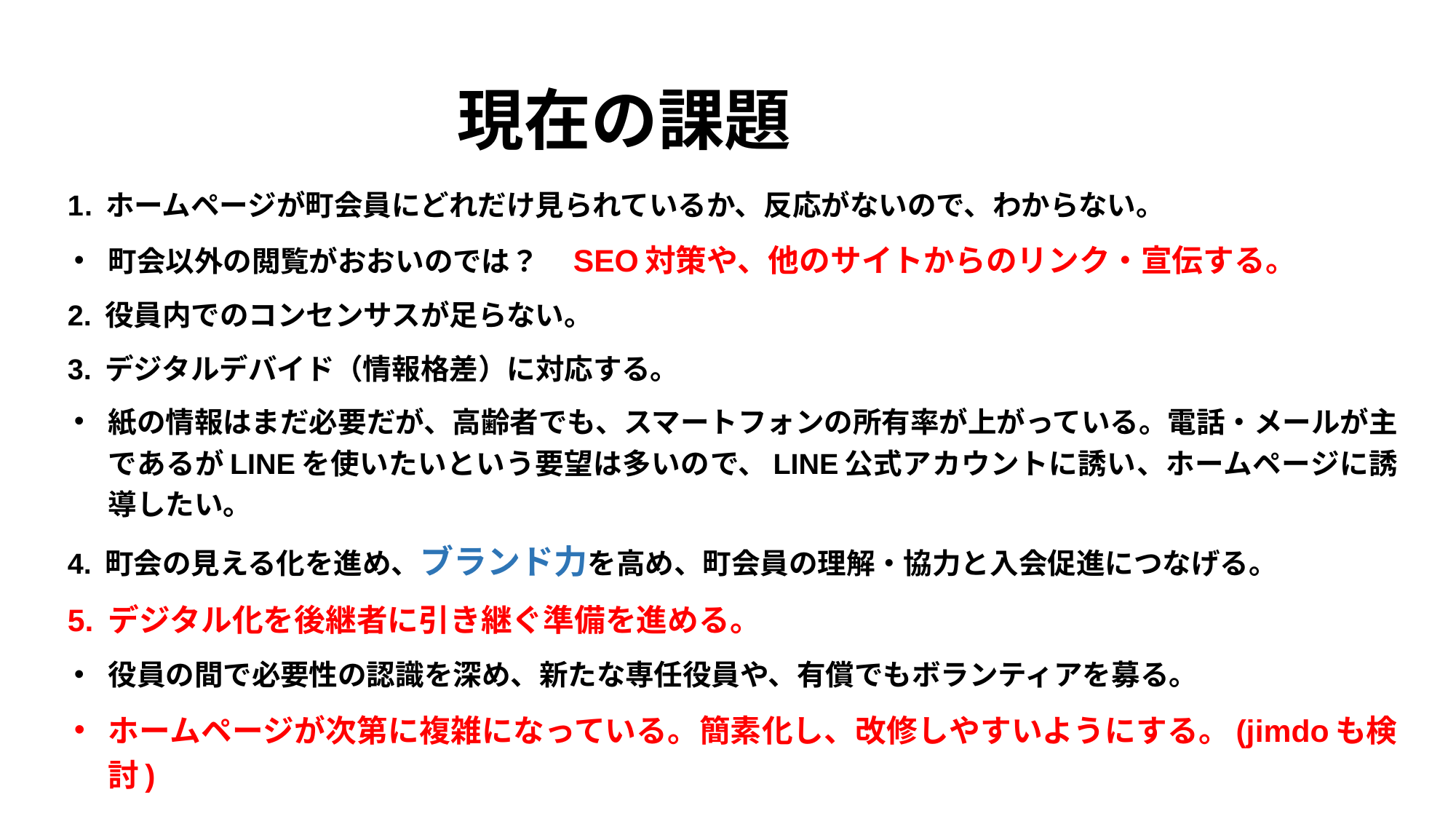

# 現在の課題

ホームページが町会員にどれだけ見られているか、反応がないので、わからない。
町会以外の閲覧がおおいのでは？　SEO対策や、他のサイトからのリンク・宣伝する。
2. 役員内でのコンセンサスが足らない。
3. デジタルデバイド（情報格差）に対応する。
紙の情報はまだ必要だが、高齢者でも、スマートフォンの所有率が上がっている。電話・メールが主であるがLINEを使いたいという要望は多いので、LINE公式アカウントに誘い、ホームページに誘導したい。
4. 町会の見える化を進め、ブランド力を高め、町会員の理解・協力と入会促進につなげる。
5. デジタル化を後継者に引き継ぐ準備を進める。
役員の間で必要性の認識を深め、新たな専任役員や、有償でもボランティアを募る。
ホームページが次第に複雑になっている。簡素化し、改修しやすいようにする。(jimdoも検討)